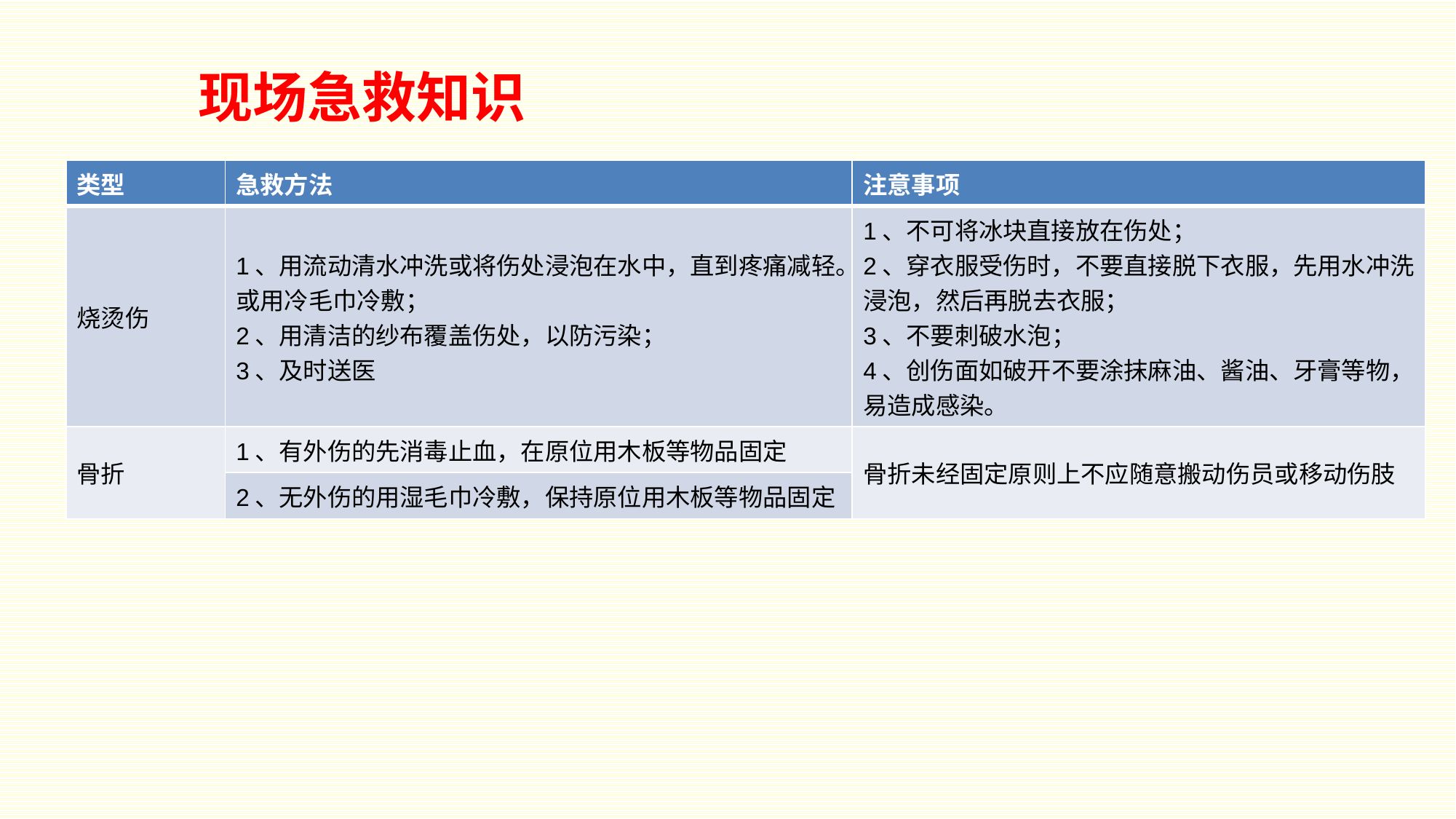

现场急救知识
| 类型 | 急救方法 | 注意事项 |
| --- | --- | --- |
| 烧烫伤 | 1、用流动清水冲洗或将伤处浸泡在水中，直到疼痛减轻。或用冷毛巾冷敷； 2、用清洁的纱布覆盖伤处，以防污染； 3、及时送医 | 1、不可将冰块直接放在伤处； 2、穿衣服受伤时，不要直接脱下衣服，先用水冲洗浸泡，然后再脱去衣服； 3、不要刺破水泡； 4、创伤面如破开不要涂抹麻油、酱油、牙膏等物，易造成感染。 |
| 骨折 | 1、有外伤的先消毒止血，在原位用木板等物品固定 | 骨折未经固定原则上不应随意搬动伤员或移动伤肢 |
|  | 2、无外伤的用湿毛巾冷敷，保持原位用木板等物品固定 |  |